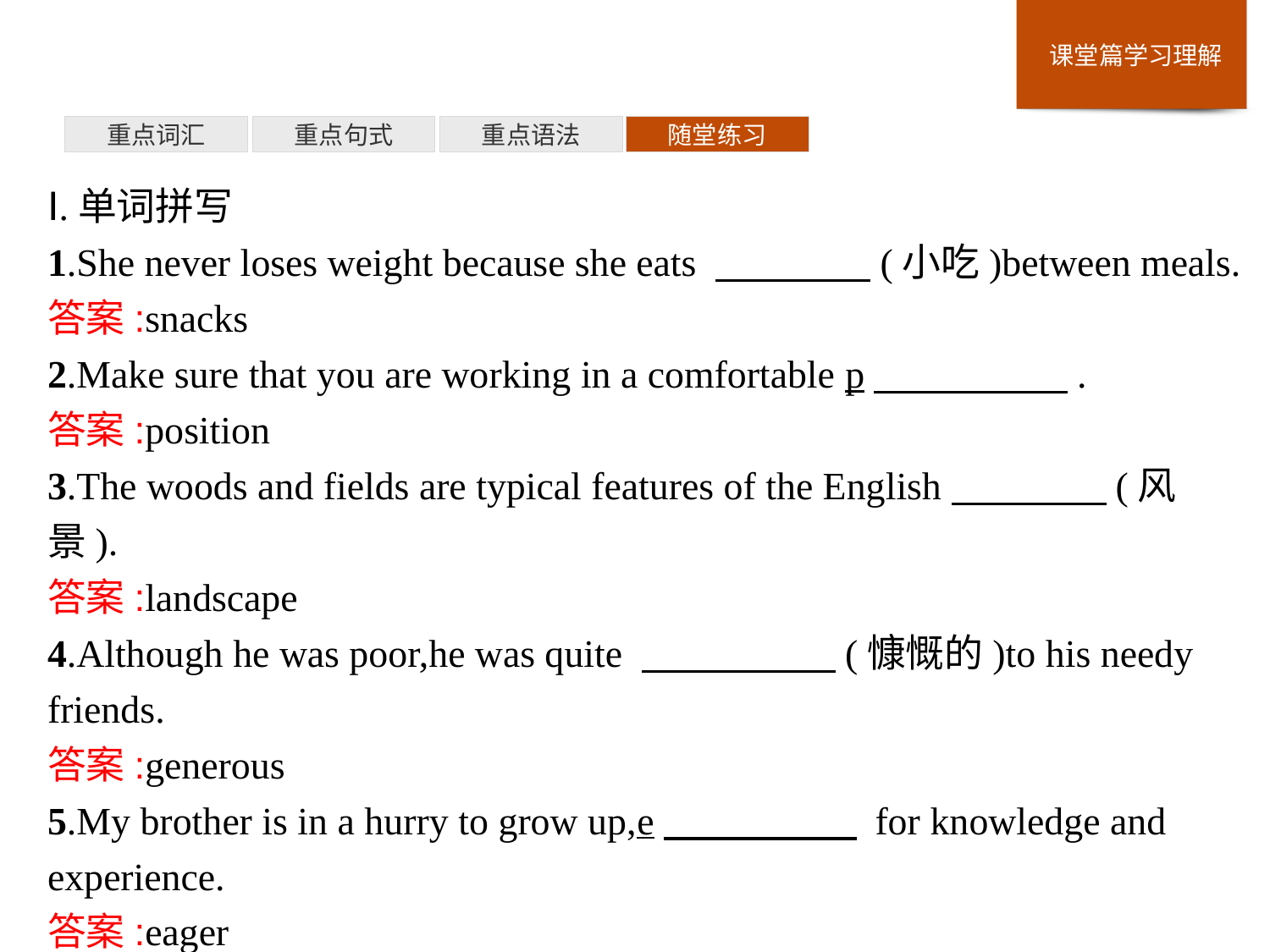

重点词汇
重点句式
重点语法
随堂练习
Ⅰ.单词拼写
1.She never loses weight because she eats 　　　　(小吃)between meals.
答案:snacks
2.Make sure that you are working in a comfortable p　　　　　.
答案:position
3.The woods and fields are typical features of the English　　　　(风景).
答案:landscape
4.Although he was poor,he was quite 　　　　　(慷慨的)to his needy friends.
答案:generous
5.My brother is in a hurry to grow up,e　　　　　 for knowledge and experience.
答案:eager